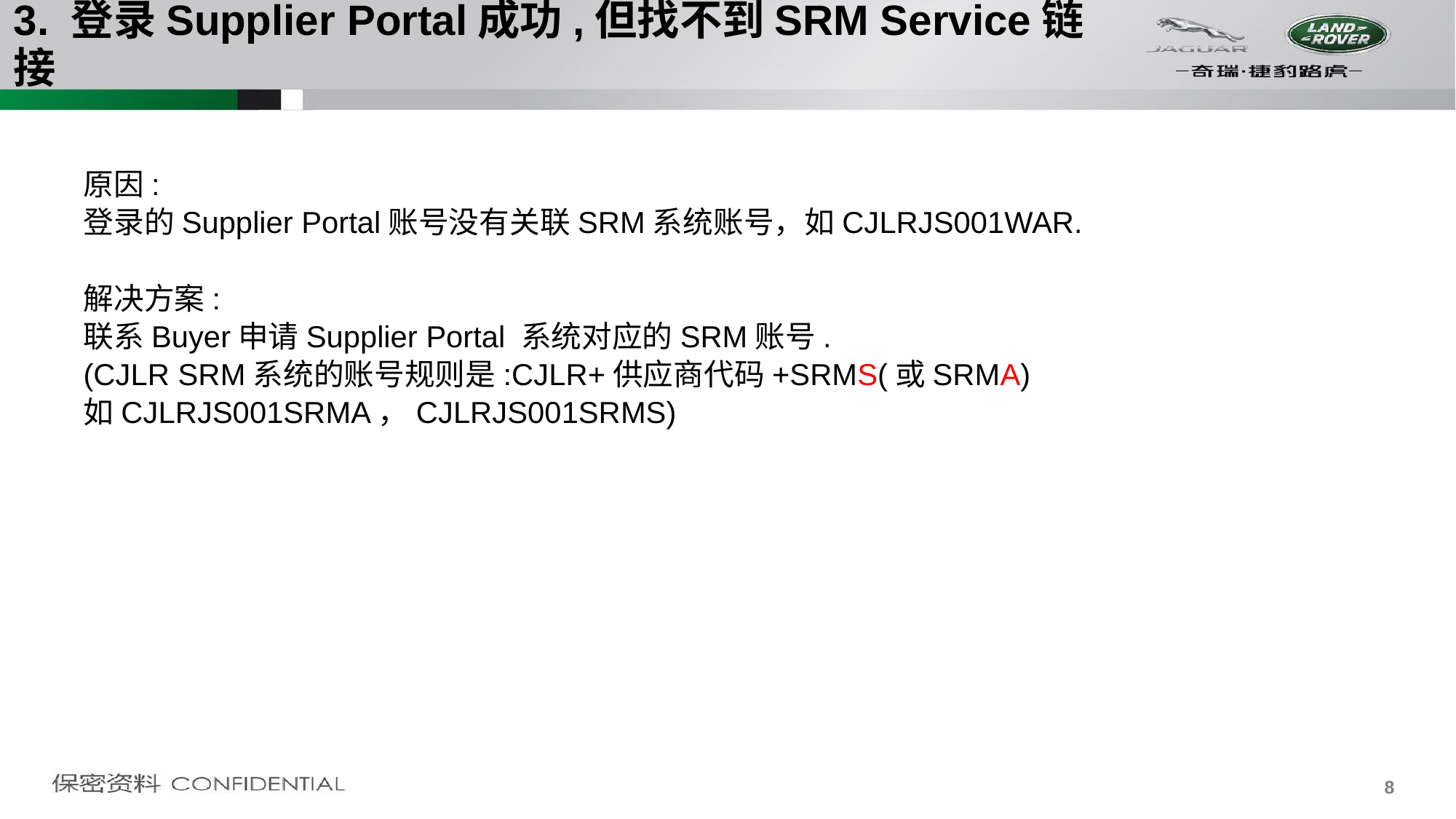

# 3. 登录Supplier Portal成功,但找不到SRM Service链接

原因:
登录的Supplier Portal账号没有关联SRM系统账号，如CJLRJS001WAR.

解决方案:
联系Buyer申请Supplier Portal 系统对应的SRM账号.
(CJLR SRM系统的账号规则是:CJLR+供应商代码+SRMS(或SRMA)
如CJLRJS001SRMA，CJLRJS001SRMS)